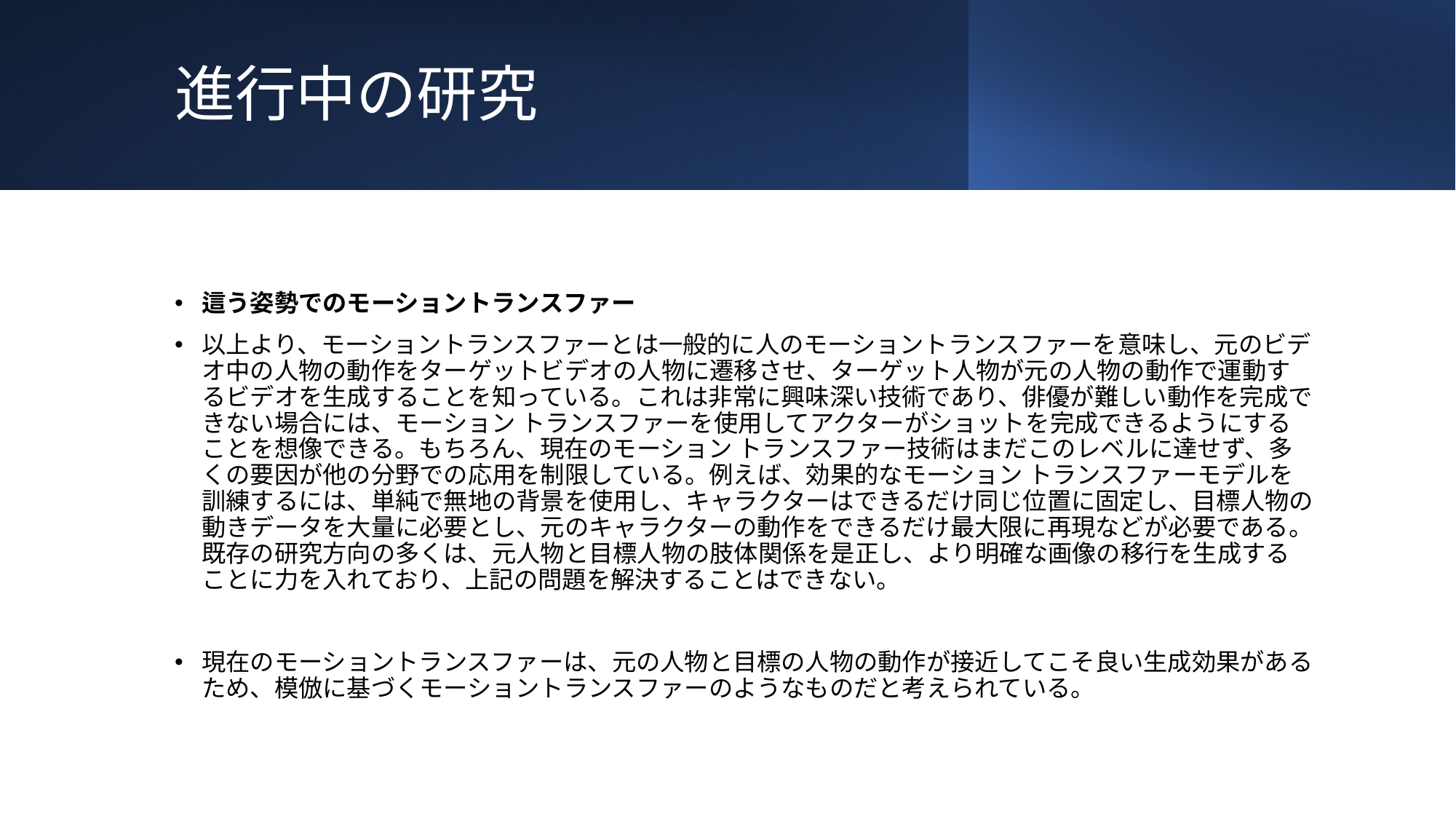

# 進行中の研究
這う姿勢でのモーショントランスファー
以上より、モーショントランスファーとは一般的に人のモーショントランスファーを意味し、元のビデオ中の人物の動作をターゲットビデオの人物に遷移させ、ターゲット人物が元の人物の動作で運動するビデオを生成することを知っている。これは非常に興味深い技術であり、俳優が難しい動作を完成できない場合には、モーション トランスファーを使用してアクターがショットを完成できるようにすることを想像できる。もちろん、現在のモーション トランスファー技術はまだこのレベルに達せず、多くの要因が他の分野での応用を制限している。例えば、効果的なモーション トランスファーモデルを訓練するには、単純で無地の背景を使用し、キャラクターはできるだけ同じ位置に固定し、目標人物の動きデータを大量に必要とし、元のキャラクターの動作をできるだけ最大限に再現などが必要である。既存の研究方向の多くは、元人物と目標人物の肢体関係を是正し、より明確な画像の移行を生成することに力を入れており、上記の問題を解決することはできない。

現在のモーショントランスファーは、元の人物と目標の人物の動作が接近してこそ良い生成効果があるため、模倣に基づくモーショントランスファーのようなものだと考えられている。